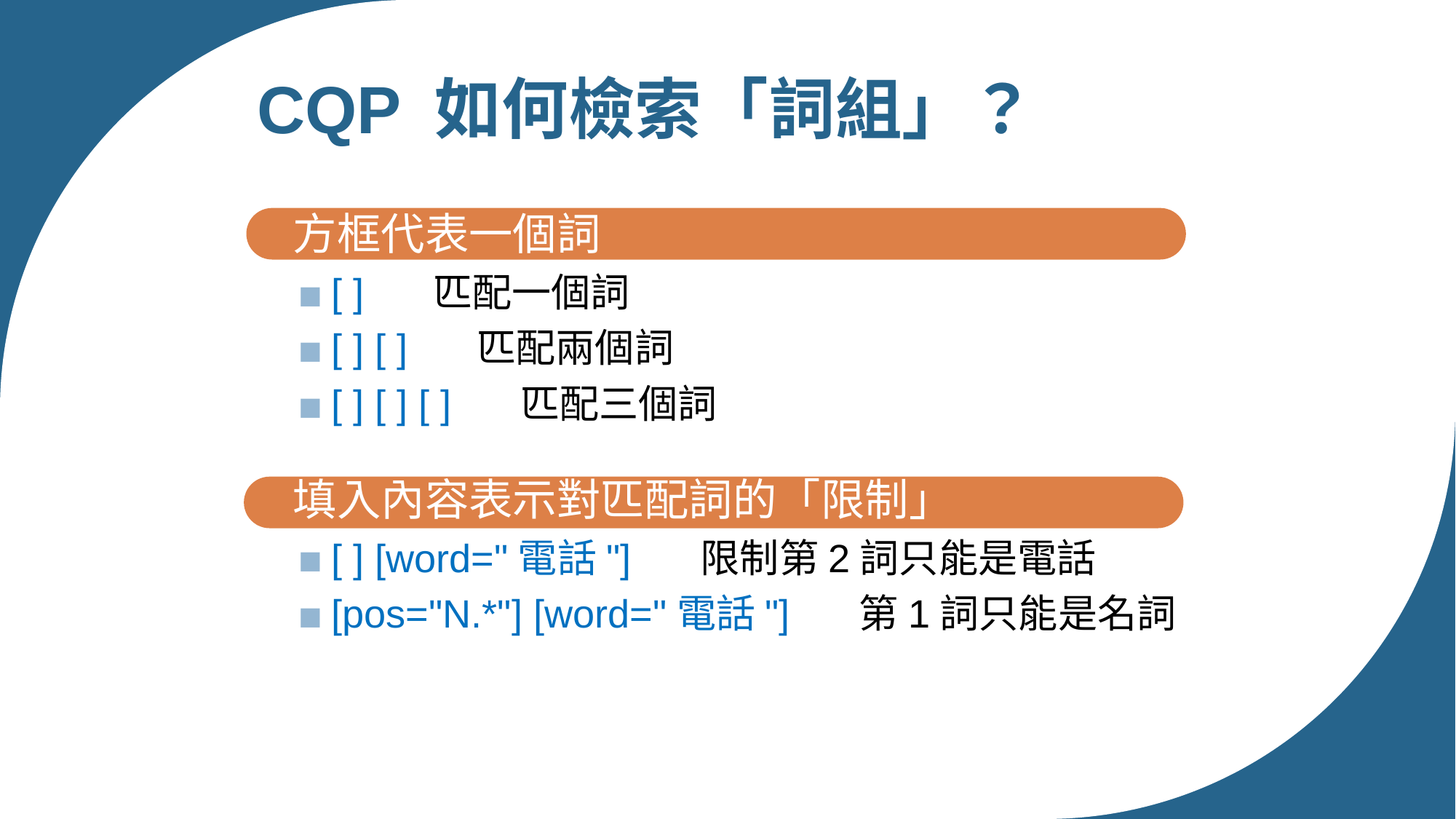

# CQP 如何檢索「詞組」？
方框代表一個詞
[ ] 🡨 匹配一個詞
[ ] [ ] 🡨 匹配兩個詞
[ ] [ ] [ ] 🡨 匹配三個詞
填入內容表示對匹配詞的「限制」
[ ] [word="電話"] 🡨 限制第2詞只能是電話
[pos="N.*"] [word="電話"] 🡨 第1詞只能是名詞